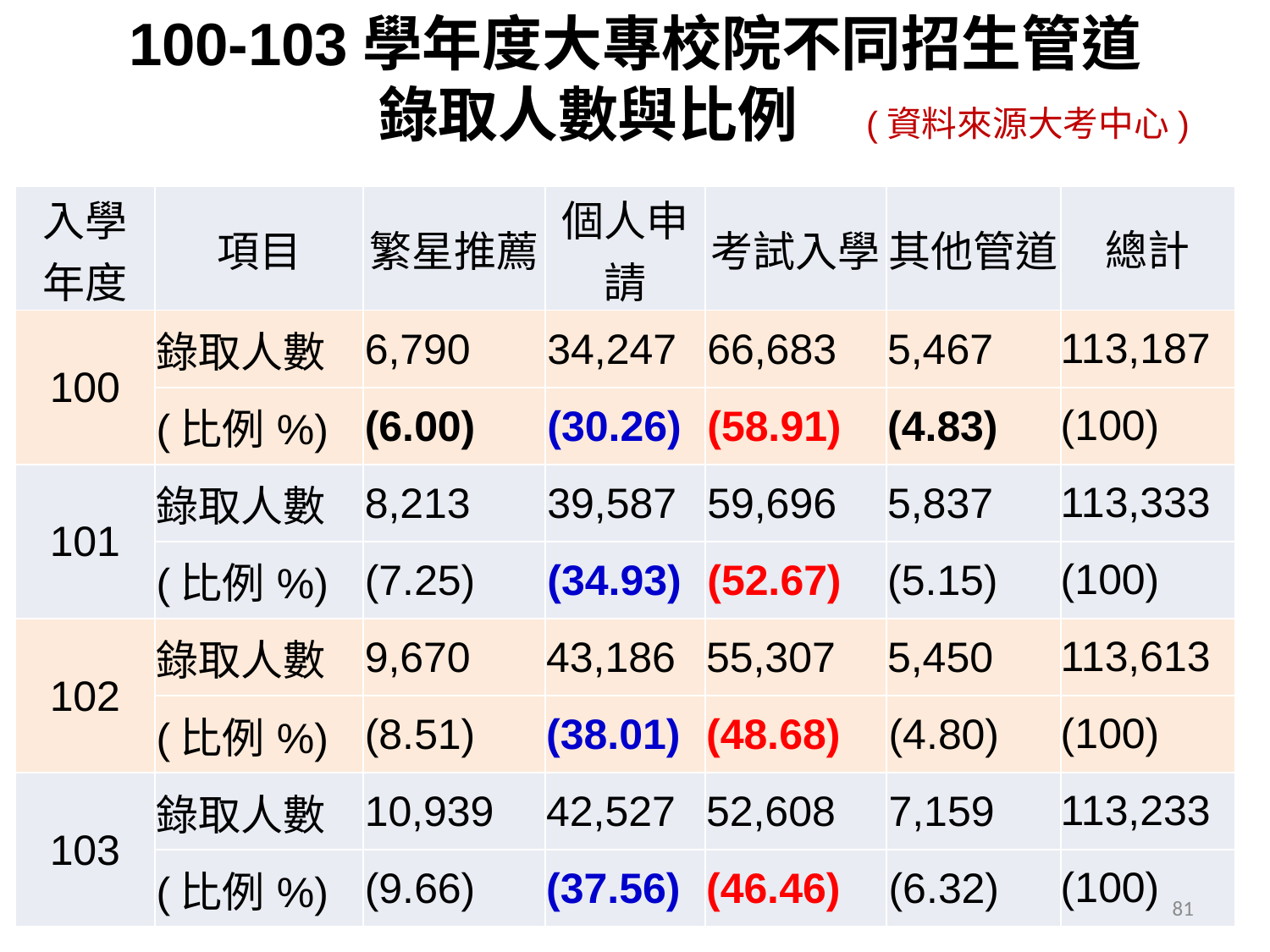

# 100-103學年度大專校院不同招生管道 錄取人數與比例    (資料來源大考中心)
| 入學 年度 | 項目 | 繁星推薦 | 個人申請 | 考試入學 | 其他管道 | 總計 |
| --- | --- | --- | --- | --- | --- | --- |
| 100 | 錄取人數 | 6,790 | 34,247 | 66,683 | 5,467 | 113,187 |
|  | (比例%) | (6.00) | (30.26) | (58.91) | (4.83) | (100) |
| 101 | 錄取人數 | 8,213 | 39,587 | 59,696 | 5,837 | 113,333 |
|  | (比例%) | (7.25) | (34.93) | (52.67) | (5.15) | (100) |
| 102 | 錄取人數 | 9,670 | 43,186 | 55,307 | 5,450 | 113,613 |
|  | (比例%) | (8.51) | (38.01) | (48.68) | (4.80) | (100) |
| 103 | 錄取人數 | 10,939 | 42,527 | 52,608 | 7,159 | 113,233 |
|  | (比例%) | (9.66) | (37.56) | (46.46) | (6.32) | (100) |
81